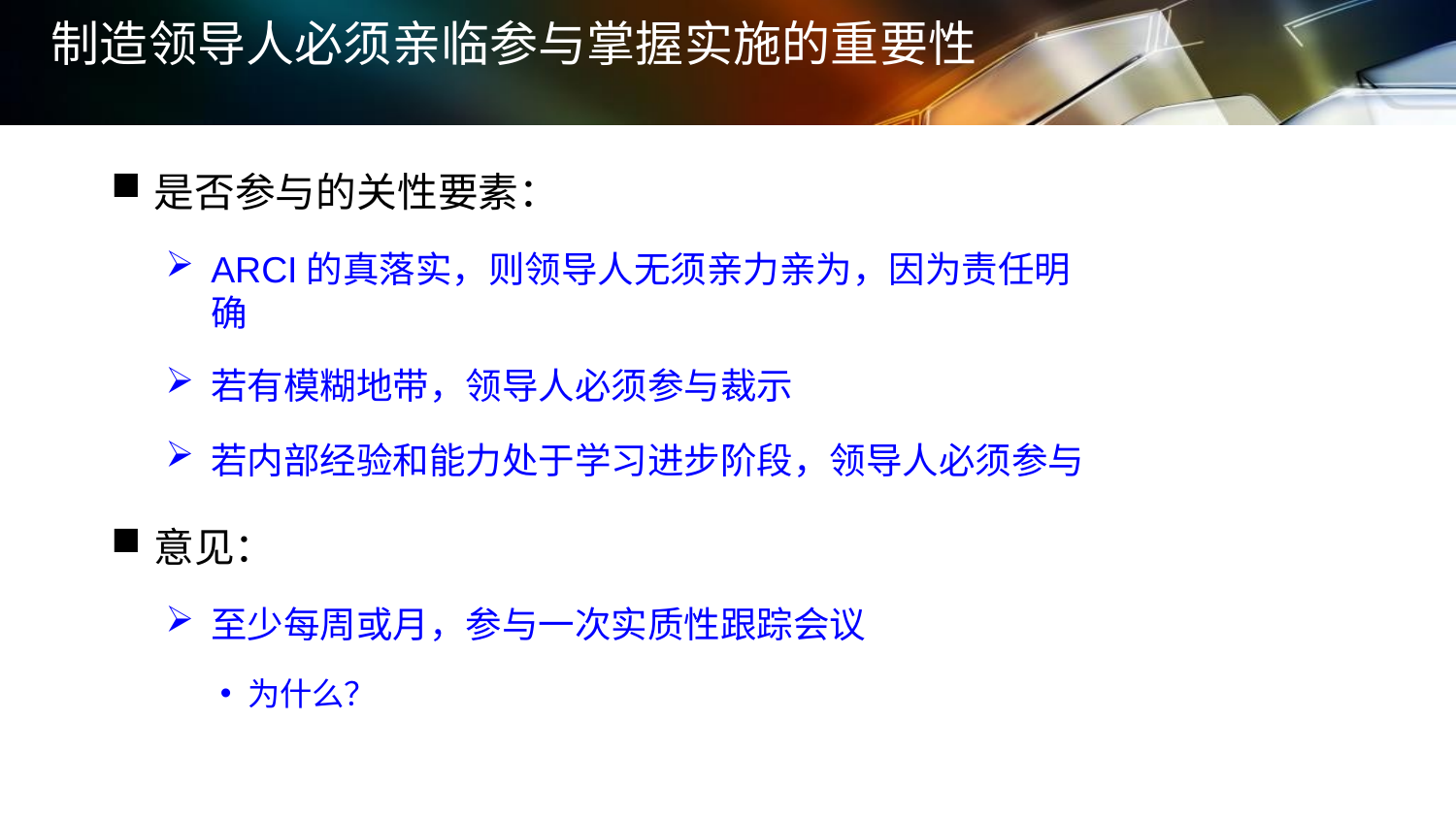

# 制造领导人必须亲临参与掌握实施的重要性
是否参与的关性要素：
ARCI的真落实，则领导人无须亲力亲为，因为责任明确
若有模糊地带，领导人必须参与裁示
若内部经验和能力处于学习进步阶段，领导人必须参与

意见：
至少每周或月，参与一次实质性跟踪会议
为什么？